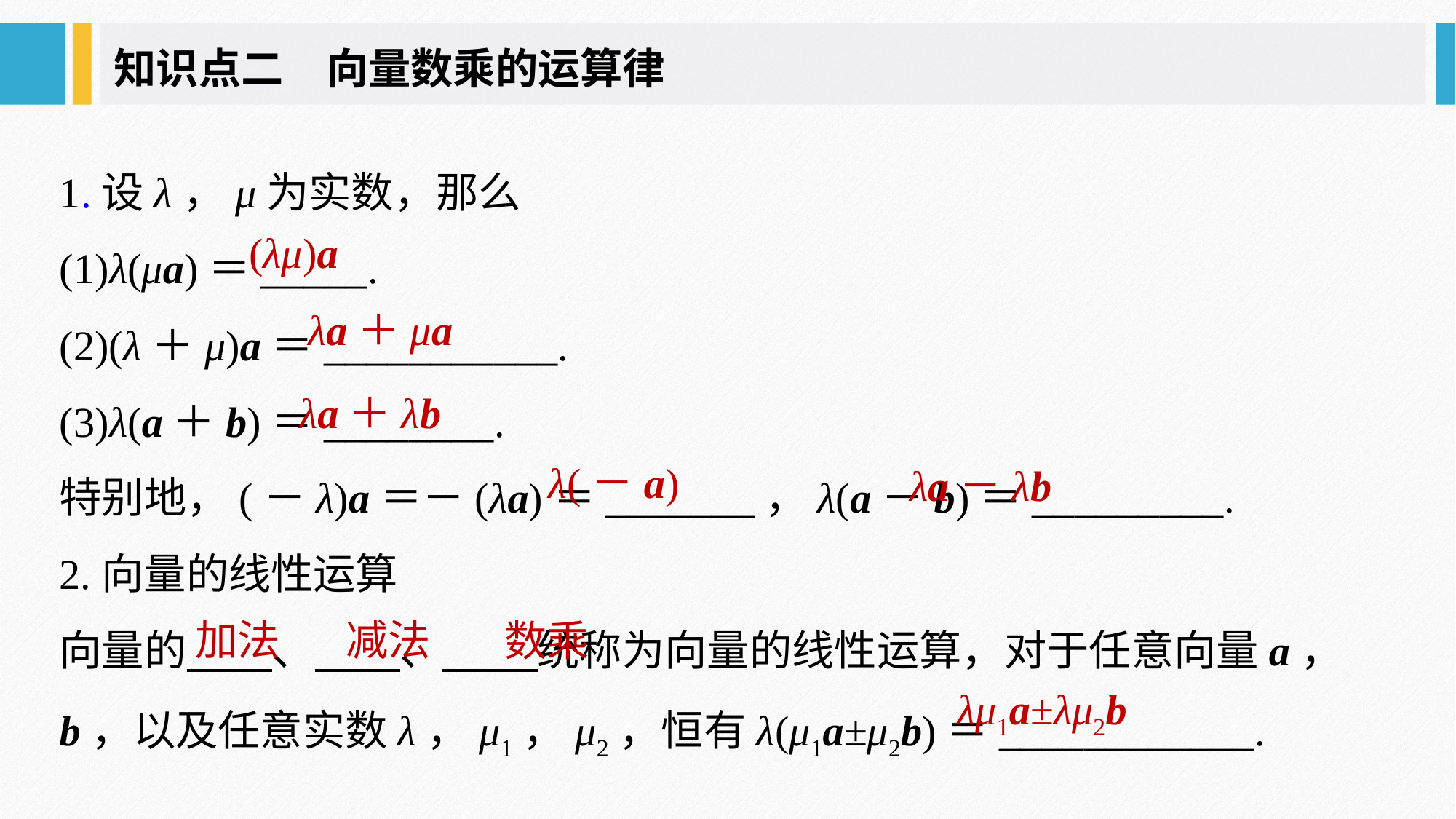

知识点二　向量数乘的运算律
1.设λ，μ为实数，那么
(1)λ(μa)＝_____.
(2)(λ＋μ)a＝___________.
(3)λ(a＋b)＝________.
特别地，(－λ)a＝－(λa)＝_______，λ(a－b)＝_________.
2.向量的线性运算
向量的         、         、          统称为向量的线性运算，对于任意向量a，b，以及任意实数λ，μ1，μ2，恒有λ(μ1a±μ2b)＝____________.
(λμ)a
λa＋μa
λa＋λb
λ(－a)
λa－λb
加法
减法
数乘
λμ1a±λμ2b